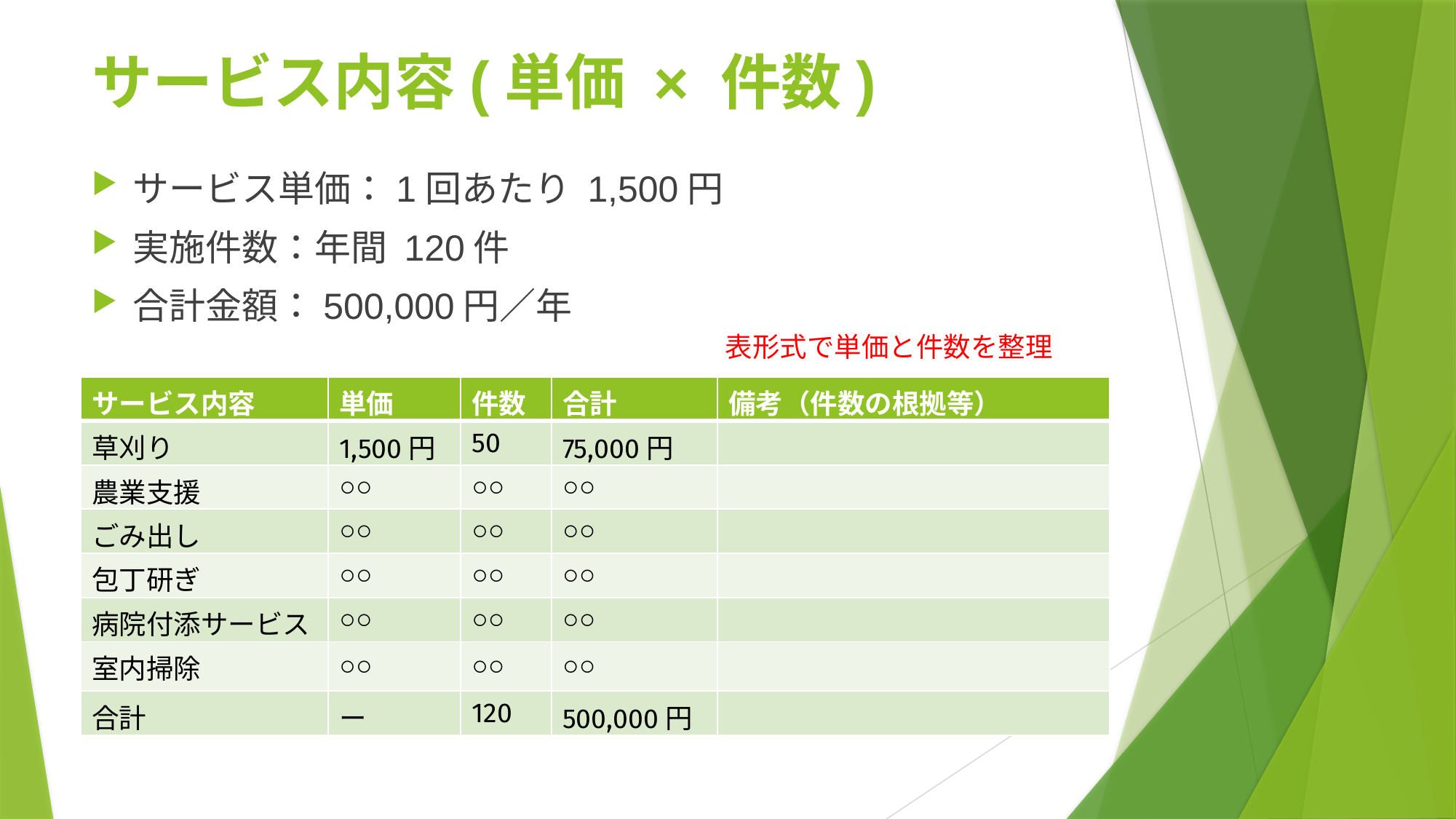

# サービス内容(単価 × 件数)
サービス単価：1回あたり 1,500円
実施件数：年間 120件
合計金額：500,000円／年
表形式で単価と件数を整理

| サービス内容 | 単価 | 件数 | 合計 | 備考（件数の根拠等） |
| --- | --- | --- | --- | --- |
| 草刈り | 1,500円 | 50 | 75,000円 |  |
| 農業支援 | ○○ | ○○ | ○○ |  |
| ごみ出し | ○○ | ○○ | ○○ |  |
| 包丁研ぎ | ○○ | ○○ | ○○ |  |
| 病院付添サービス | ○○ | ○○ | ○○ |  |
| 室内掃除 | ○○ | ○○ | ○○ |  |
| 合計 | ー | 120 | 500,000円 |  |